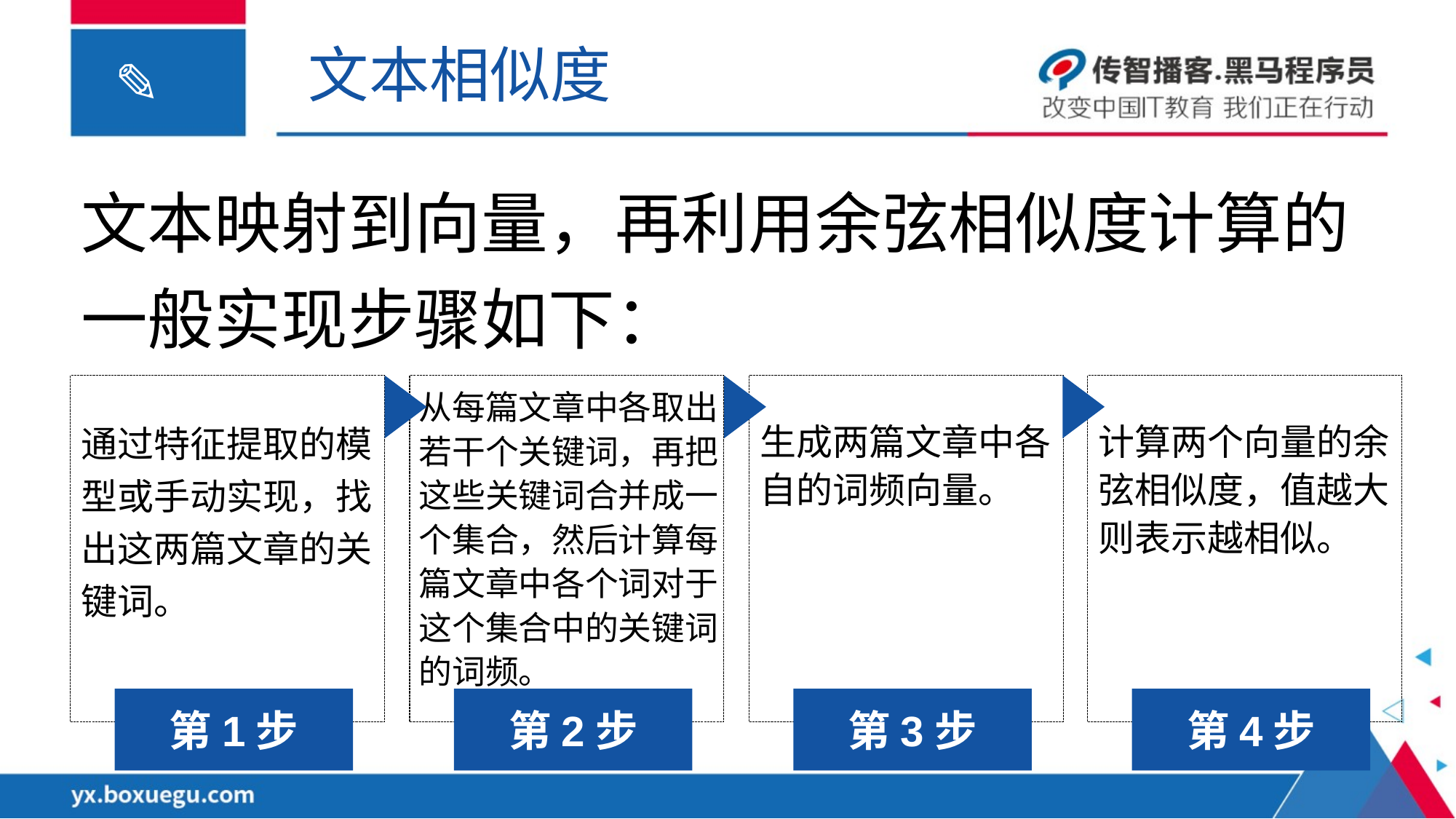

文本相似度
文本映射到向量，再利用余弦相似度计算的一般实现步骤如下：

从每篇文章中各取出若干个关键词，再把这些关键词合并成一个集合，然后计算每篇文章中各个词对于这个集合中的关键词的词频。

通过特征提取的模型或手动实现，找出这两篇文章的关键词。
生成两篇文章中各自的词频向量。
计算两个向量的余弦相似度，值越大则表示越相似。
第1步
第2步
第3步
第4步